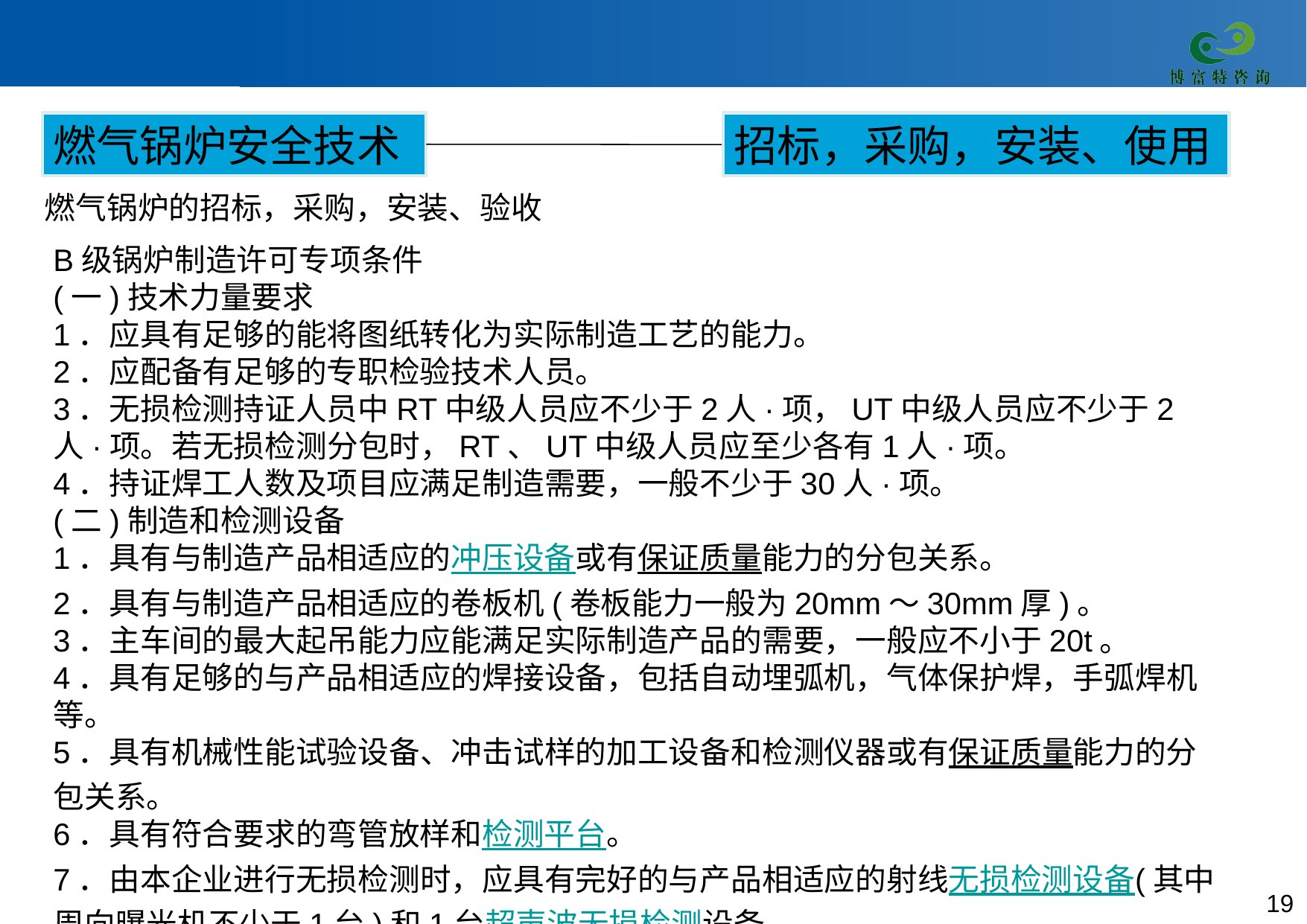

燃气锅炉安全技术
招标，采购，安装、使用
燃气锅炉的招标，采购，安装、验收
B级锅炉制造许可专项条件
(一)技术力量要求
1．应具有足够的能将图纸转化为实际制造工艺的能力。
2．应配备有足够的专职检验技术人员。
3．无损检测持证人员中RT中级人员应不少于2人·项，UT中级人员应不少于2人·项。若无损检测分包时，RT、UT中级人员应至少各有1人·项。
4．持证焊工人数及项目应满足制造需要，一般不少于30人·项。
(二)制造和检测设备
1．具有与制造产品相适应的冲压设备或有保证质量能力的分包关系。
2．具有与制造产品相适应的卷板机(卷板能力一般为20mm～30mm厚)。
3．主车间的最大起吊能力应能满足实际制造产品的需要，一般应不小于20t。
4．具有足够的与产品相适应的焊接设备，包括自动埋弧机，气体保护焊，手弧焊机等。
5．具有机械性能试验设备、冲击试样的加工设备和检测仪器或有保证质量能力的分包关系。
6．具有符合要求的弯管放样和检测平台。
7．由本企业进行无损检测时，应具有完好的与产品相适应的射线无损检测设备(其中周向曝光机不少于1台)和1台超声波无损检测设备。